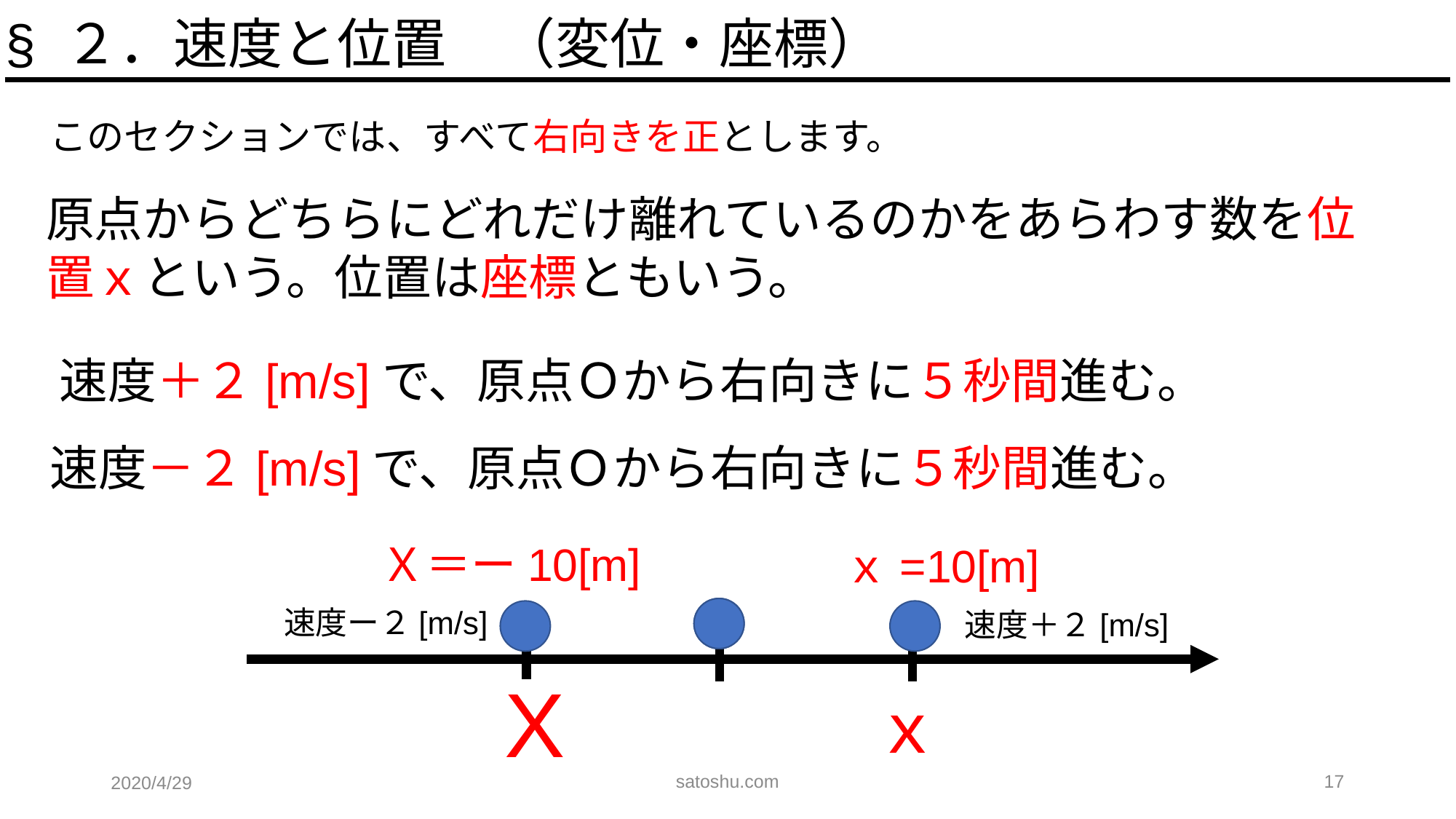

§ ２．速度と位置　（変位・座標）
このセクションでは、すべて右向きを正とします。
原点からどちらにどれだけ離れているのかをあらわす数を位置ｘという。位置は座標ともいう。
速度＋２[m/s]で、原点Ｏから右向きに５秒間進む。
速度－２[m/s]で、原点Ｏから右向きに５秒間進む。
Ｘ＝ー10[m]
ｘ=10[m]
０
速度ー２[m/s]

速度＋２[m/s]

X
ｘ
satoshu.com
17
2020/4/29